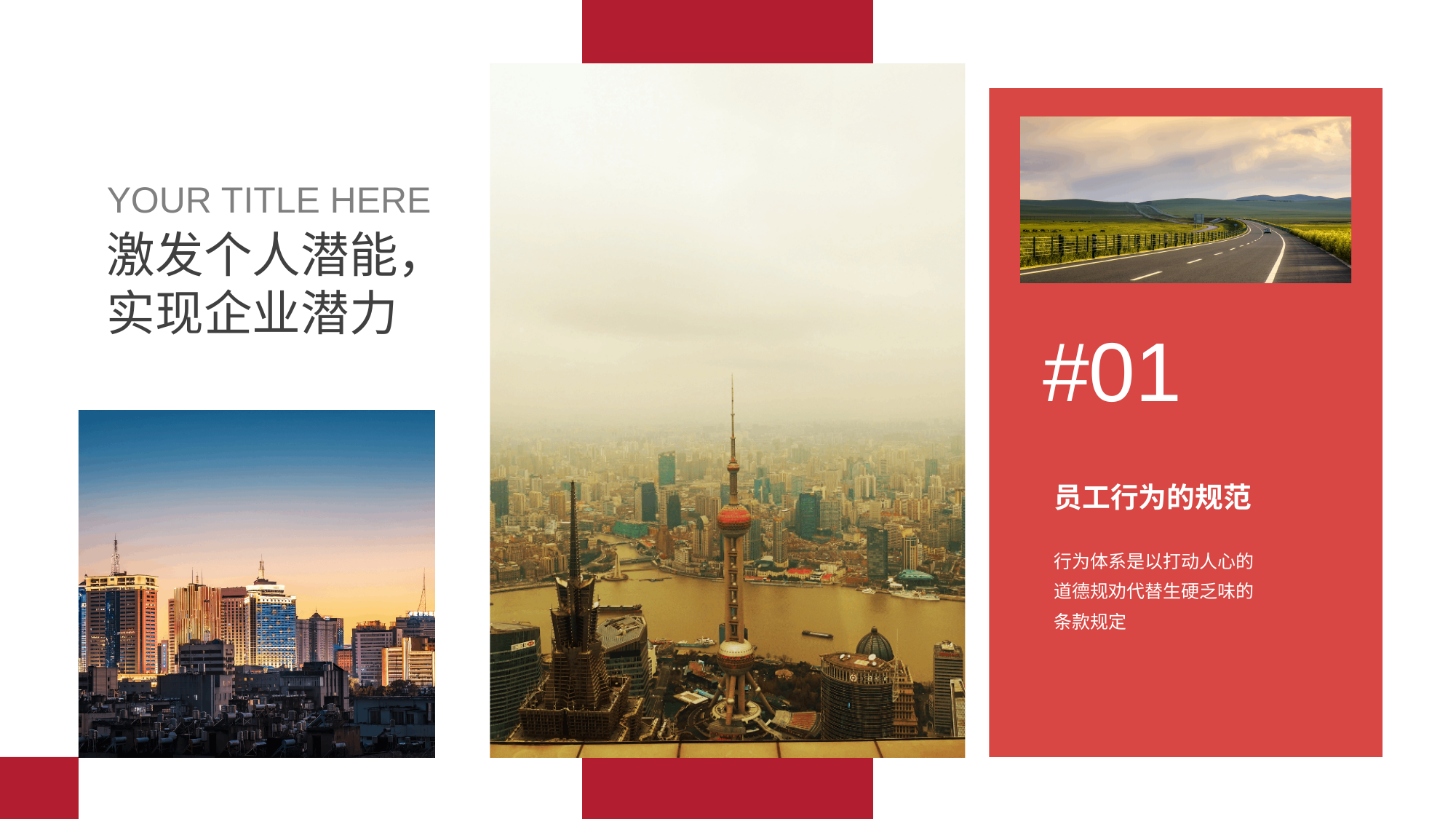

YOUR TITLE HERE
激发个人潜能，实现企业潜力

#01

员工行为的规范

行为体系是以打动人心的道德规劝代替生硬乏味的条款规定